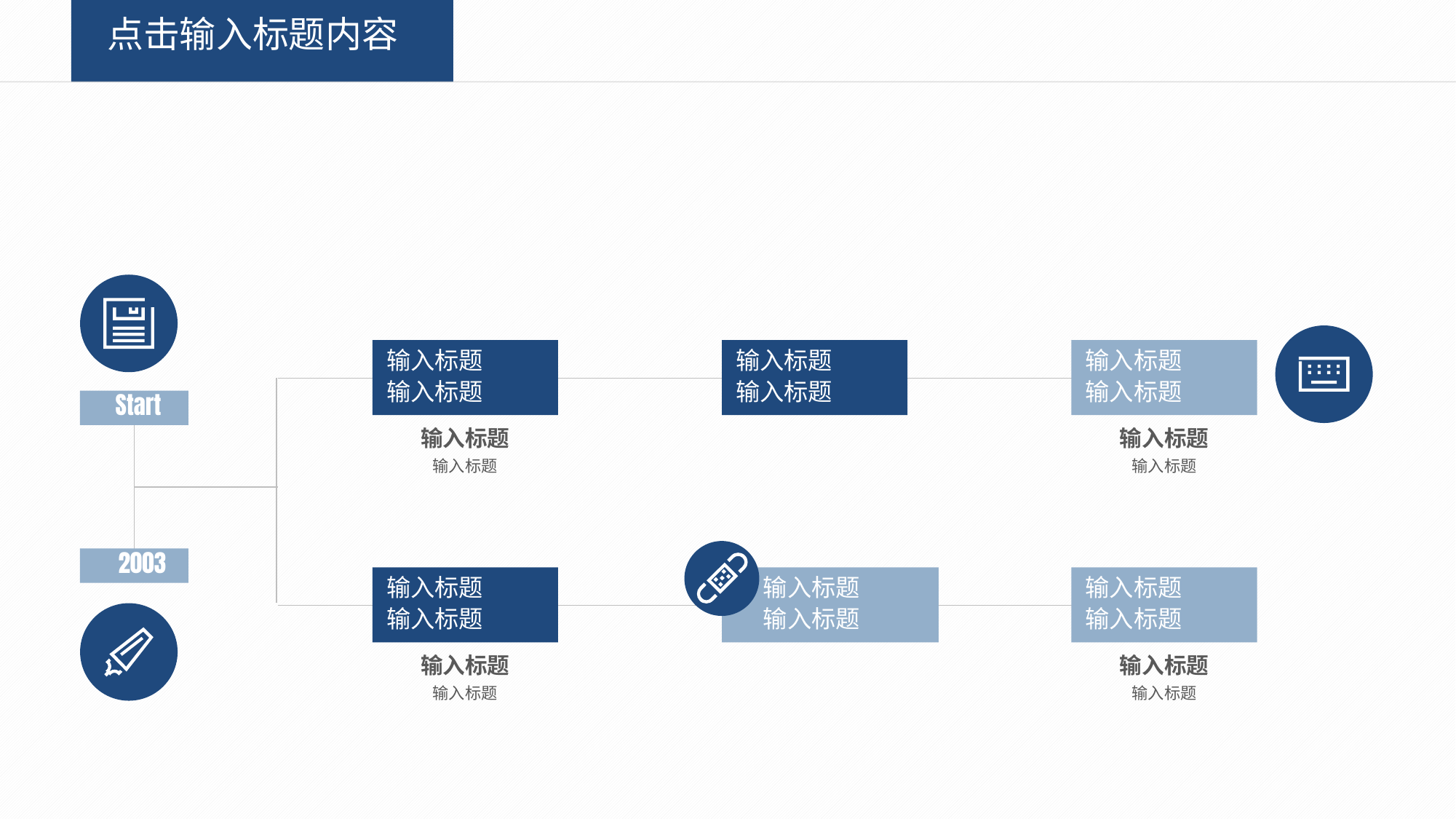

点击输入标题内容

输入标题
输入标题

输入标题
输入标题

输入标题
输入标题

Start

输入标题
输入标题
输入标题
输入标题

2003

输入标题
输入标题

输入标题
输入标题

输入标题
输入标题

输入标题
输入标题
输入标题
输入标题